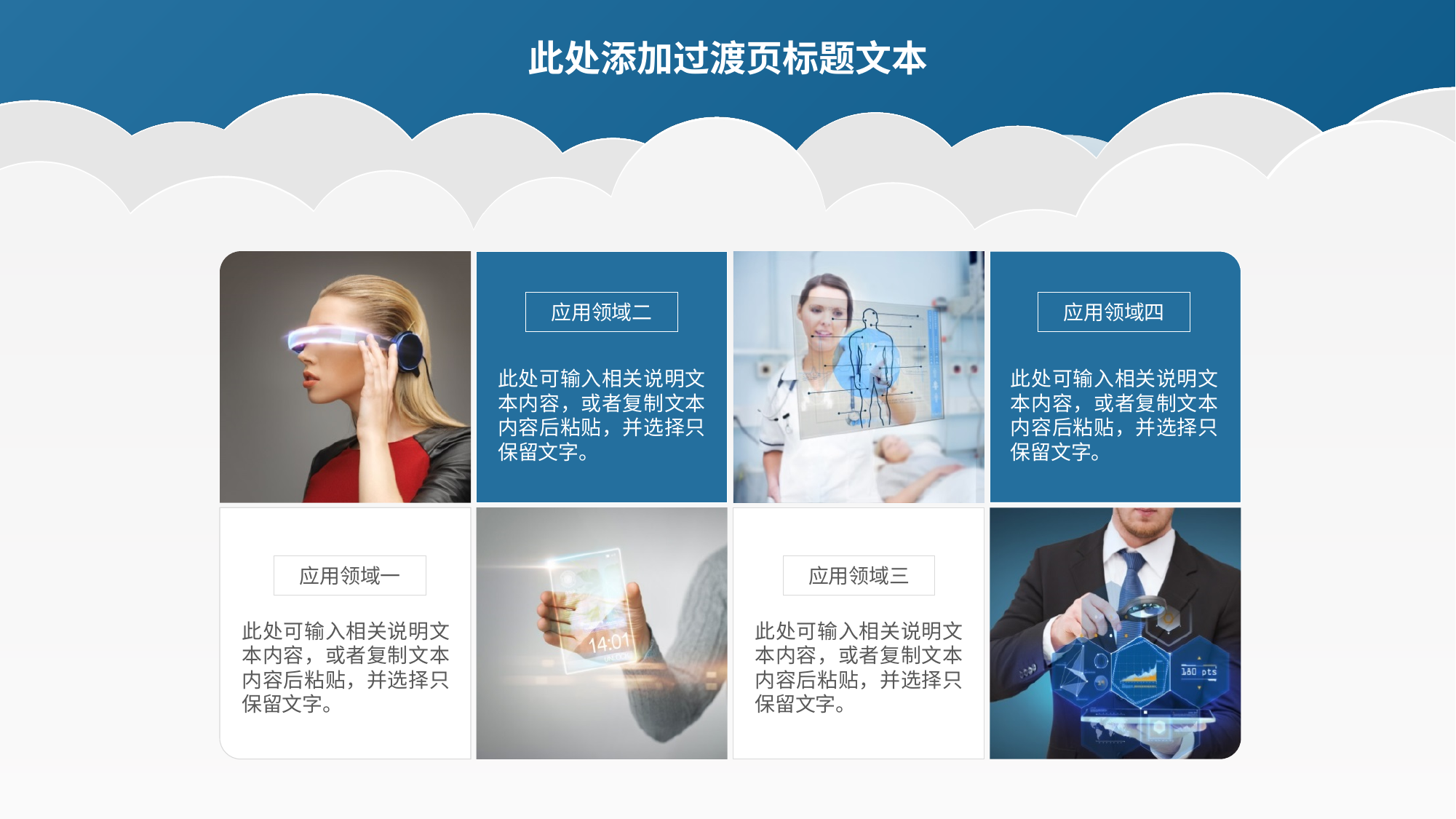

此处添加过渡页标题文本

应用领域二
应用领域四
此处可输入相关说明文本内容，或者复制文本内容后粘贴，并选择只保留文字。
此处可输入相关说明文本内容，或者复制文本内容后粘贴，并选择只保留文字。

应用领域一
应用领域三
此处可输入相关说明文本内容，或者复制文本内容后粘贴，并选择只保留文字。
此处可输入相关说明文本内容，或者复制文本内容后粘贴，并选择只保留文字。